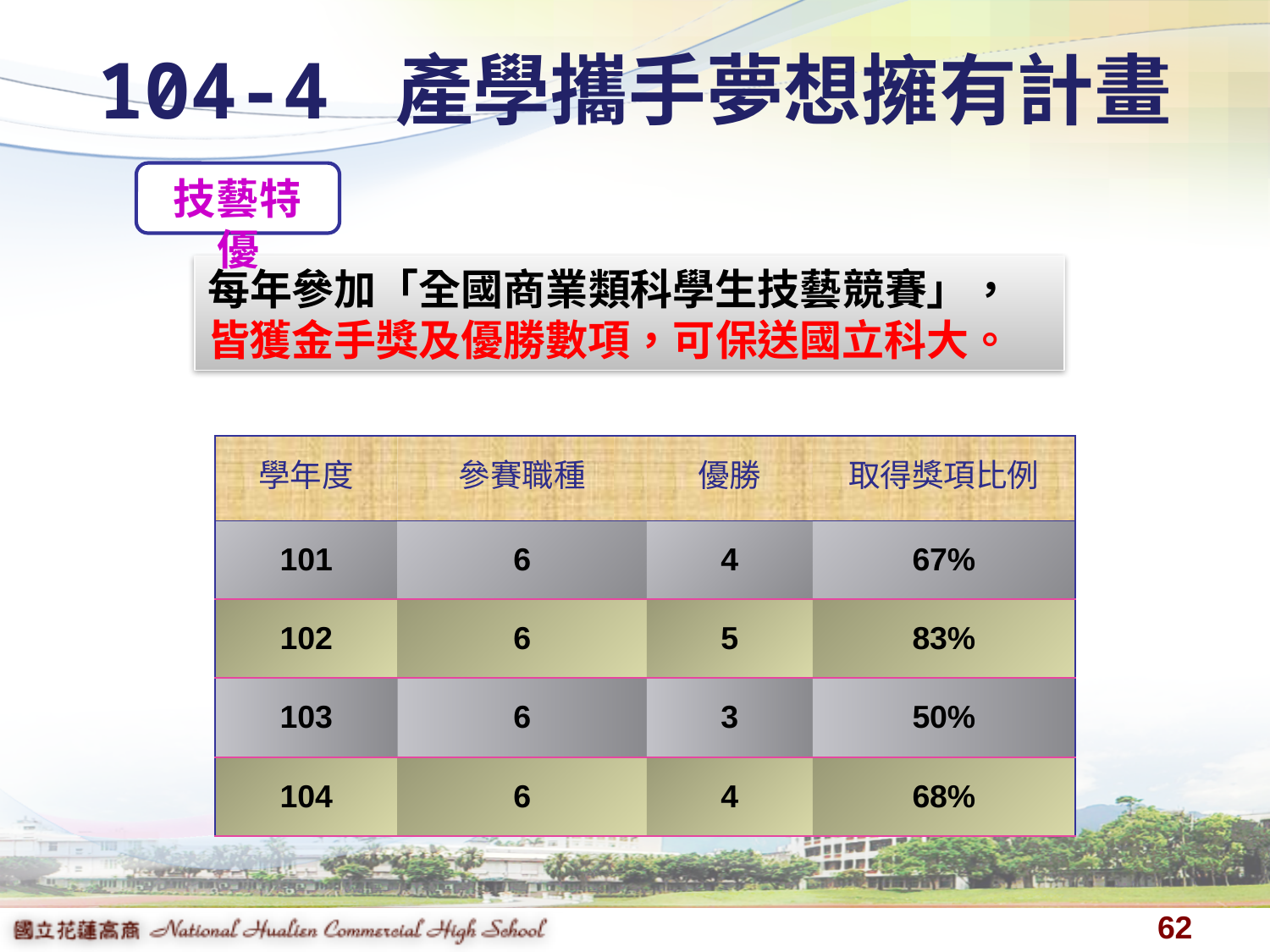

# 104-4 產學攜手夢想擁有計畫
技藝特優
每年參加「全國商業類科學生技藝競賽」，皆獲金手獎及優勝數項，可保送國立科大。
| 學年度 | 參賽職種 | 優勝 | 取得獎項比例 |
| --- | --- | --- | --- |
| 101 | 6 | 4 | 67% |
| 102 | 6 | 5 | 83% |
| 103 | 6 | 3 | 50% |
| 104 | 6 | 4 | 68% |